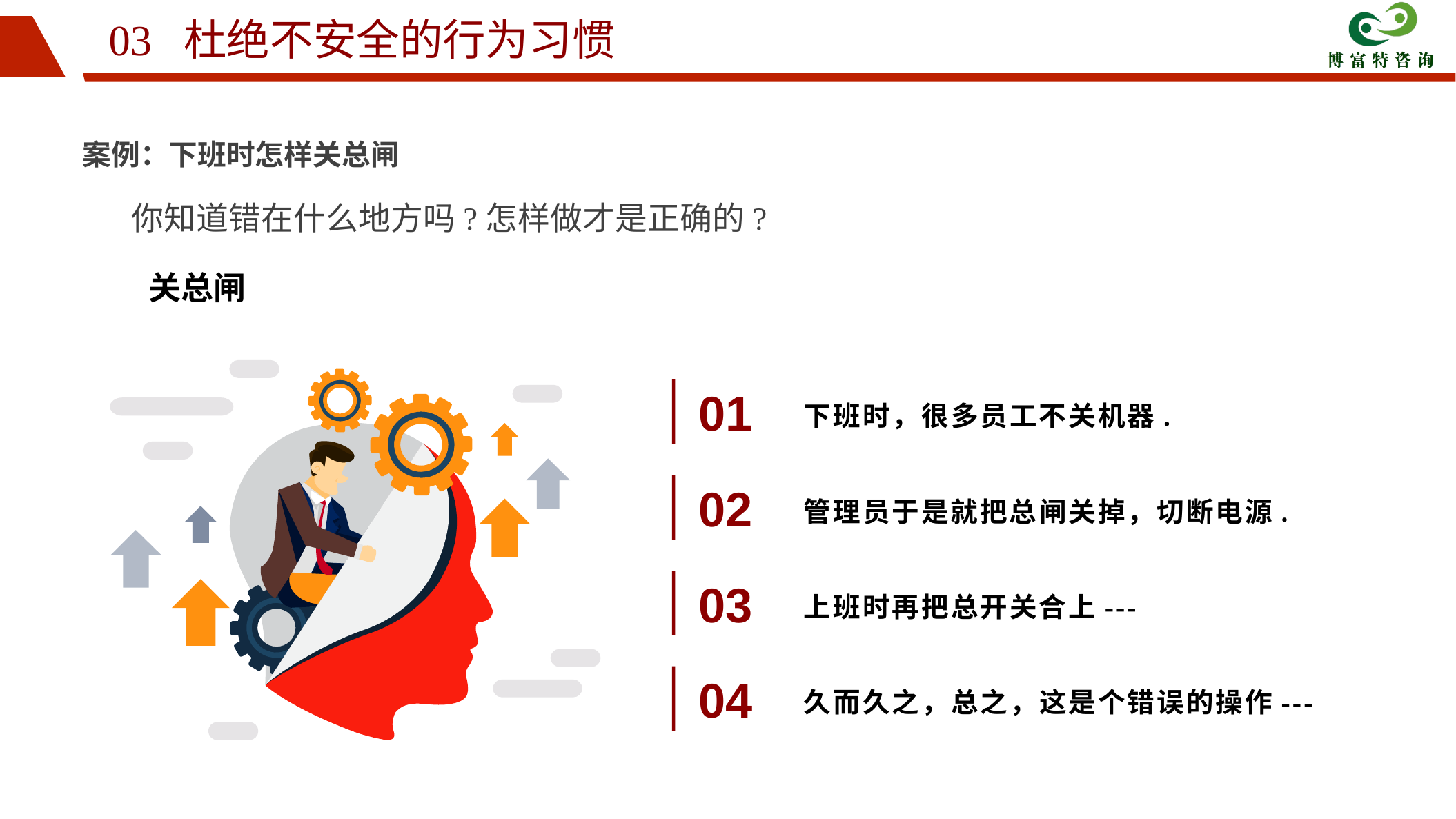

03  杜绝不安全的行为习惯

案例：下班时怎样关总闸
你知道错在什么地方吗?怎样做才是正确的?
关总闸

01

下班时，很多员工不关机器.
02

管理员于是就把总闸关掉，切断电源.
03

上班时再把总开关合上---
04

久而久之，总之，这是个错误的操作---